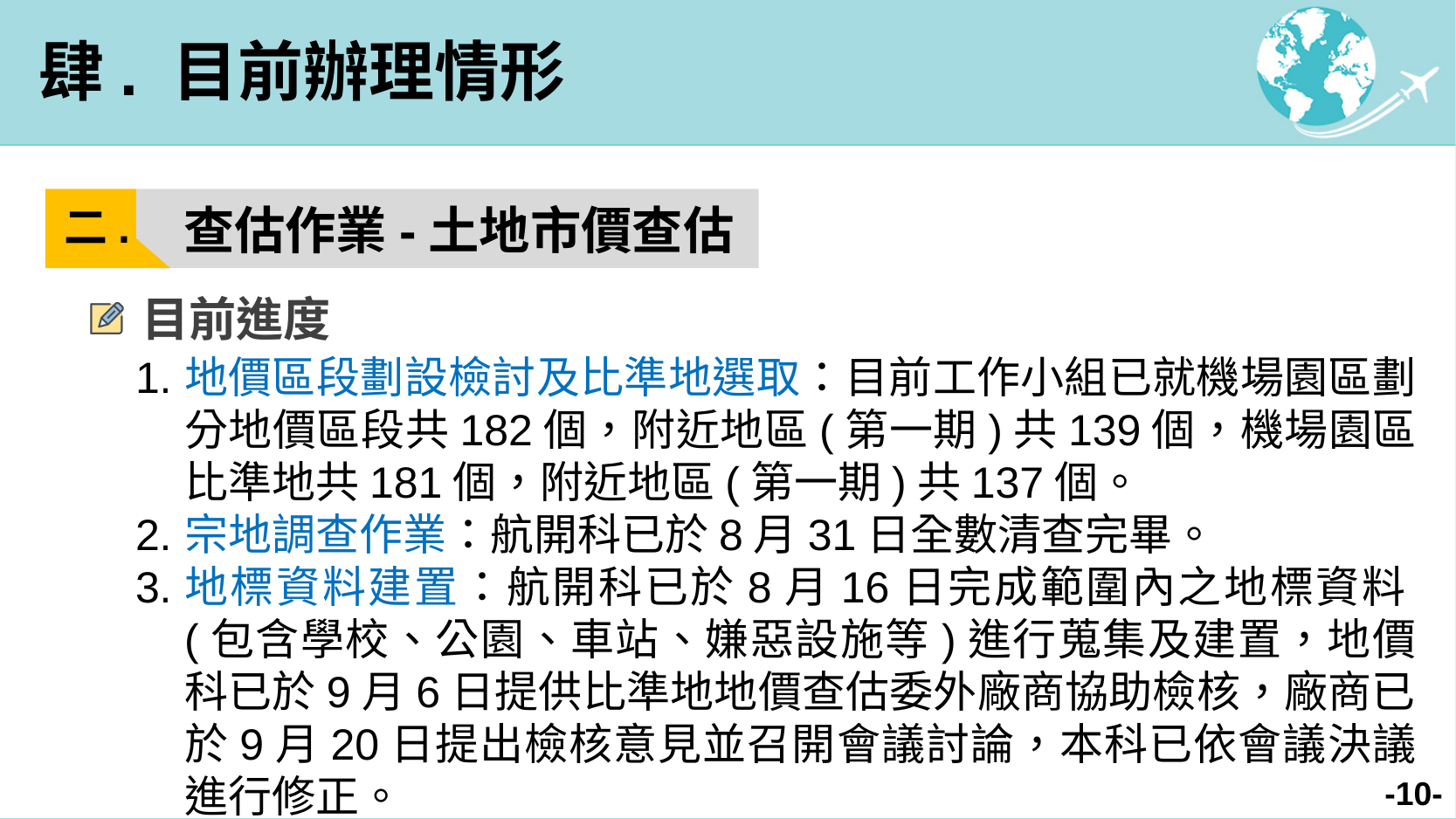

肆. 目前辦理情形

查估作業-土地市價查估
二.
目前進度
地價區段劃設檢討及比準地選取：目前工作小組已就機場園區劃分地價區段共182個，附近地區(第一期)共139個，機場園區比準地共181個，附近地區(第一期)共137個。
宗地調查作業：航開科已於8月31日全數清查完畢。
地標資料建置：航開科已於8月16日完成範圍內之地標資料(包含學校、公園、車站、嫌惡設施等)進行蒐集及建置，地價科已於9月6日提供比準地地價查估委外廠商協助檢核，廠商已於9月20日提出檢核意見並召開會議討論，本科已依會議決議進行修正。
-10-